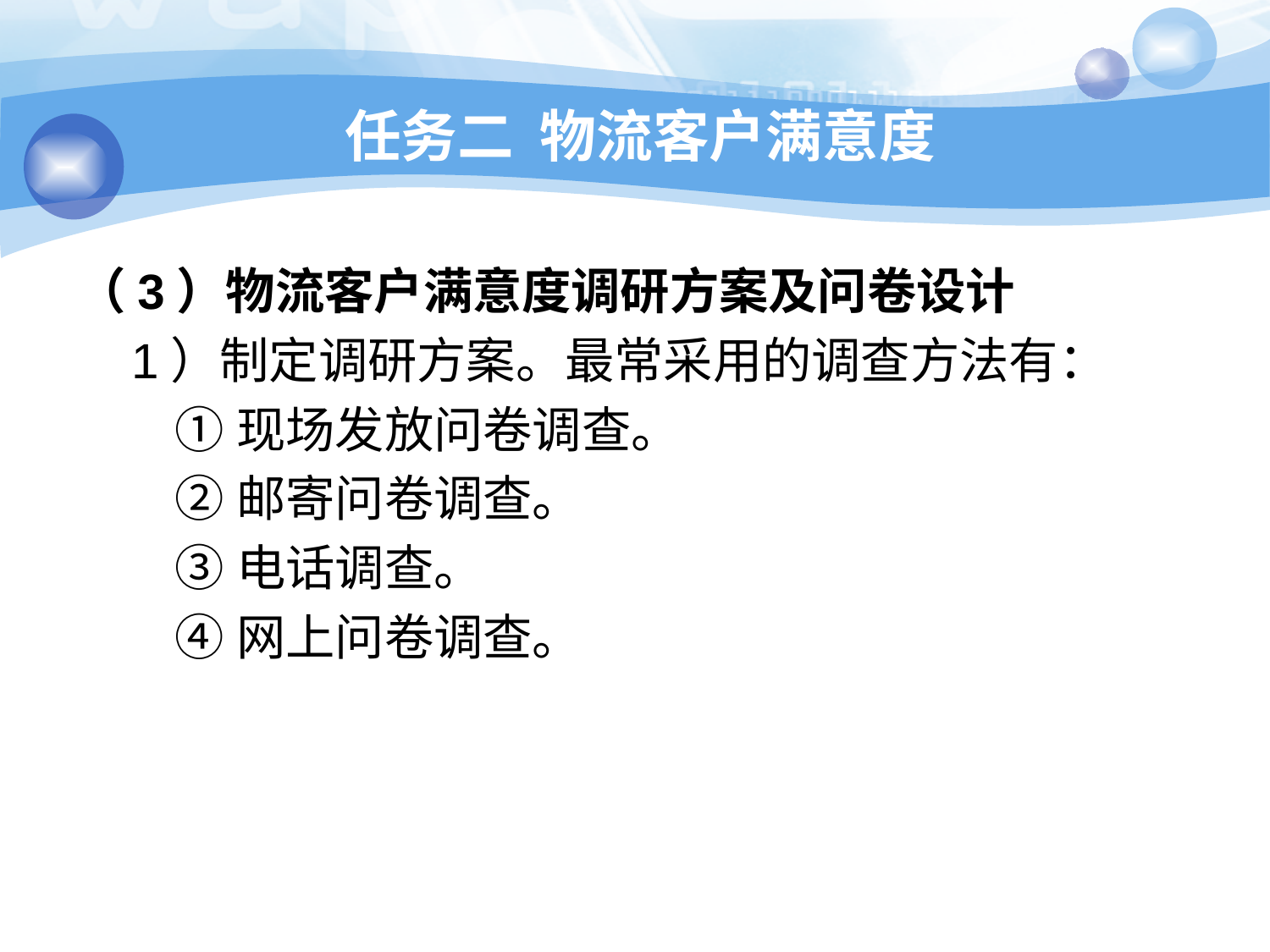

# 任务二  物流客户满意度
（3）物流客户满意度调研方案及问卷设计
    1）制定调研方案。最常采用的调查方法有：
         ①现场发放问卷调查。
         ②邮寄问卷调查。
         ③电话调查。
         ④网上问卷调查。